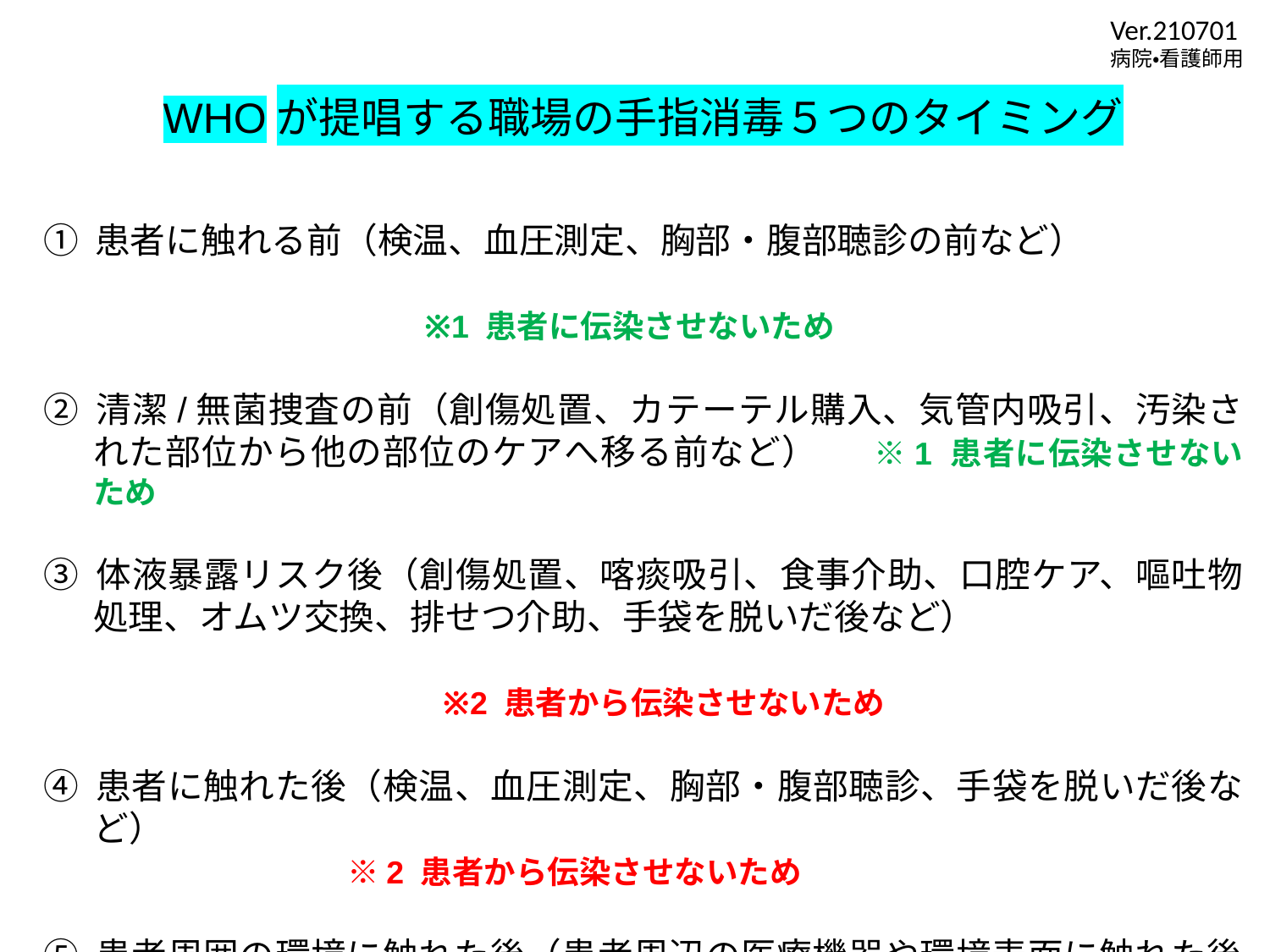

Ver.210701
病院・看護師用
WHOが提唱する職場の手指消毒５つのタイミング

① 患者に触れる前（検温、血圧測定、胸部・腹部聴診の前など）
												※1 患者に伝染させないため

② 清潔/無菌捜査の前（創傷処置、カテーテル購入、気管内吸引、汚染された部位から他の部位のケアへ移る前など）	※1 患者に伝染させないため

③ 体液暴露リスク後（創傷処置、喀痰吸引、食事介助、口腔ケア、嘔吐物処理、オムツ交換、排せつ介助、手袋を脱いだ後など）
												※2 患者から伝染させないため

④ 患者に触れた後（検温、血圧測定、胸部・腹部聴診、手袋を脱いだ後など）											※2 患者から伝染させないため

⑤ 患者周囲の環境に触れた後（患者周辺の医療機器や環境表面に触れた後、手袋を脱いだ後など）						※2 患者から伝染させないため